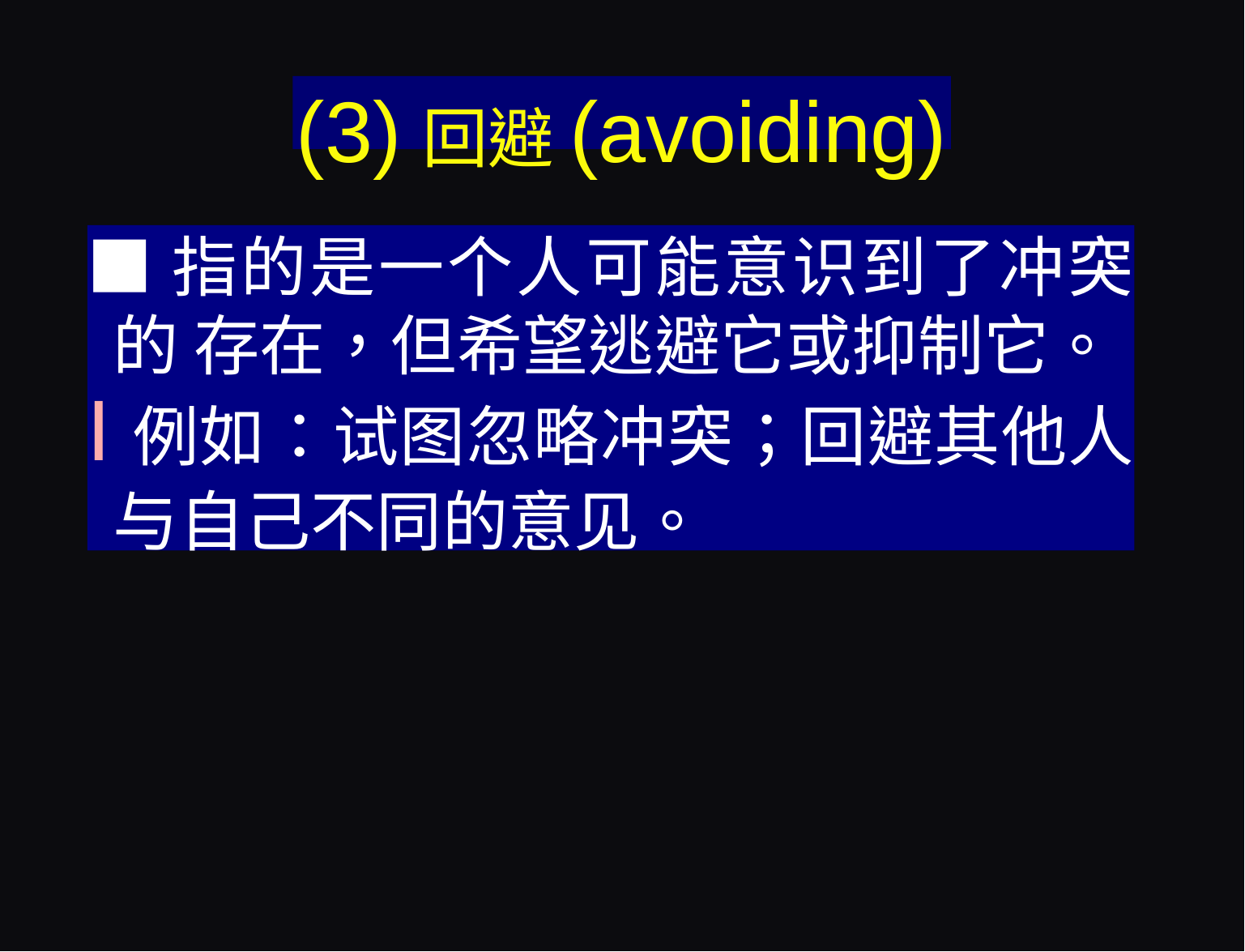

(3)回避(avoiding)
■指的是一个人可能意识到了冲突的 存在，但希望逃避它或抑制它。
I例如：试图忽略冲突；回避其他人 与自己不同的意见。